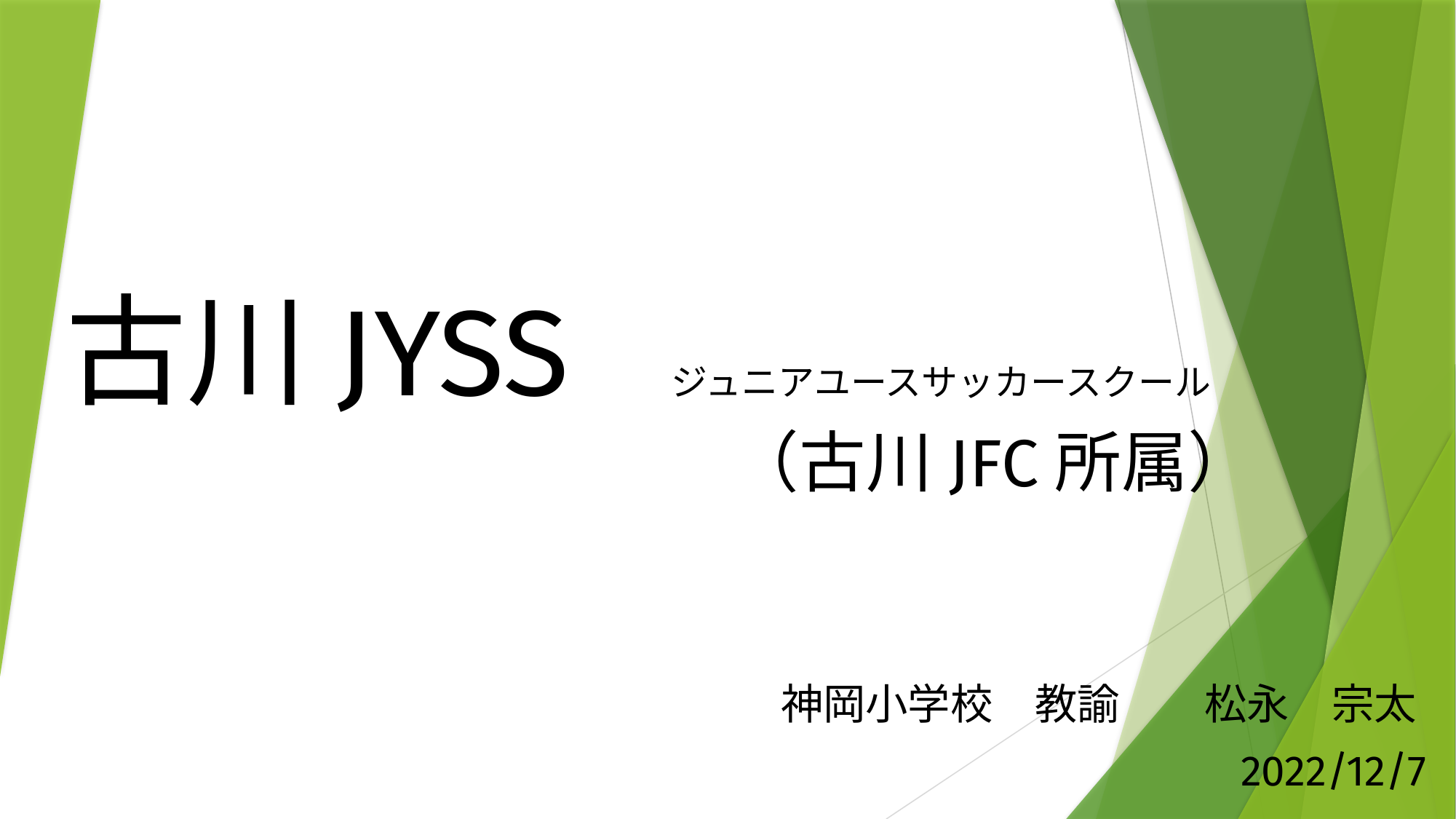

# 古川JYSS　　ジュニアユースサッカースクール 　　　　　　　　　　（古川JFC所属）
　神岡小学校　教諭　　松永　宗太
2022/12/7